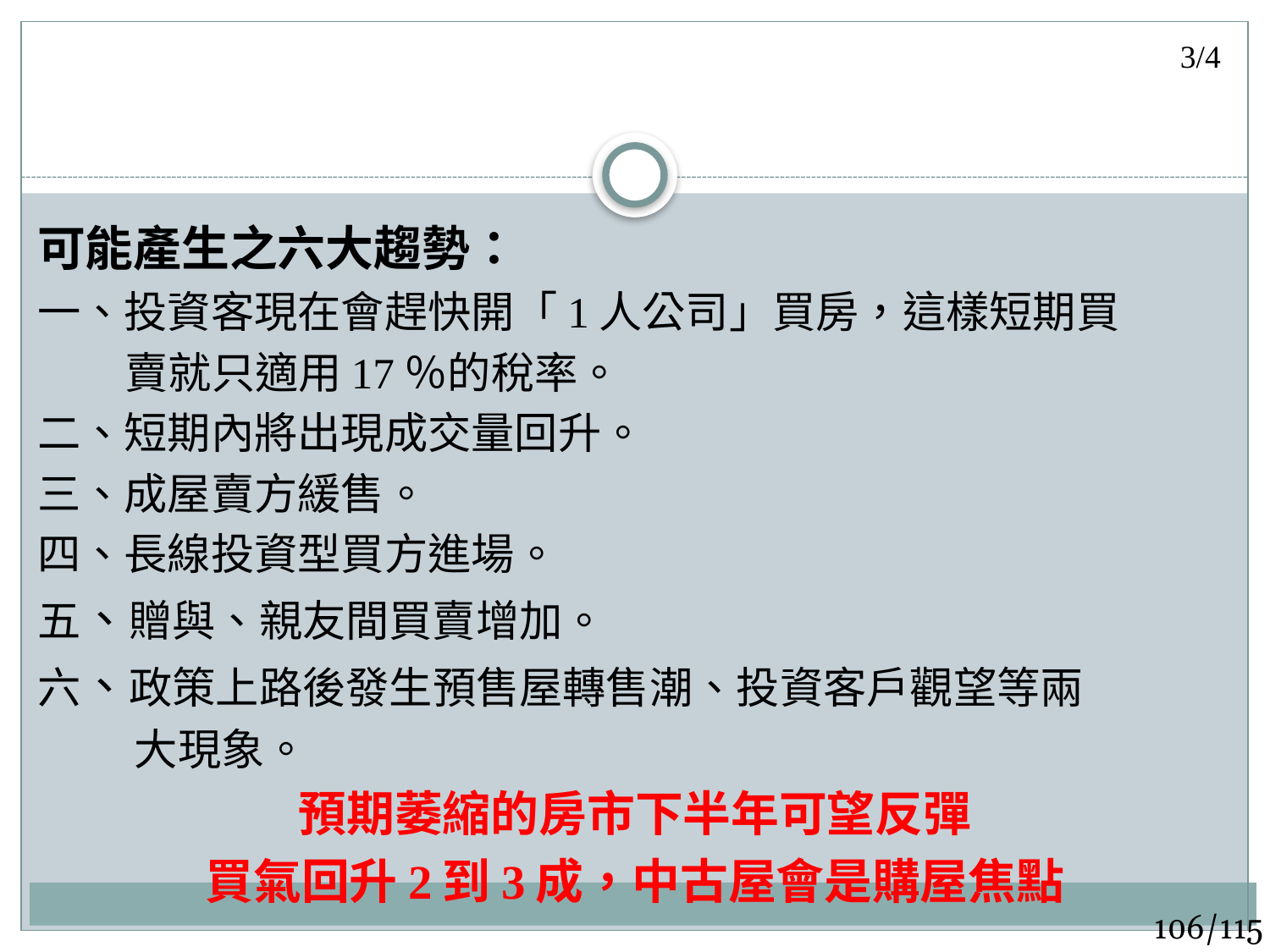

3/4
可能產生之六大趨勢：
一、投資客現在會趕快開「1人公司」買房，這樣短期買
        賣就只適用17％的稅率。
二、短期內將出現成交量回升。
三、成屋賣方緩售。
四、長線投資型買方進場。
五、贈與、親友間買賣增加。
六、政策上路後發生預售屋轉售潮、投資客戶觀望等兩
         大現象。
預期萎縮的房市下半年可望反彈
買氣回升2到3成，中古屋會是購屋焦點